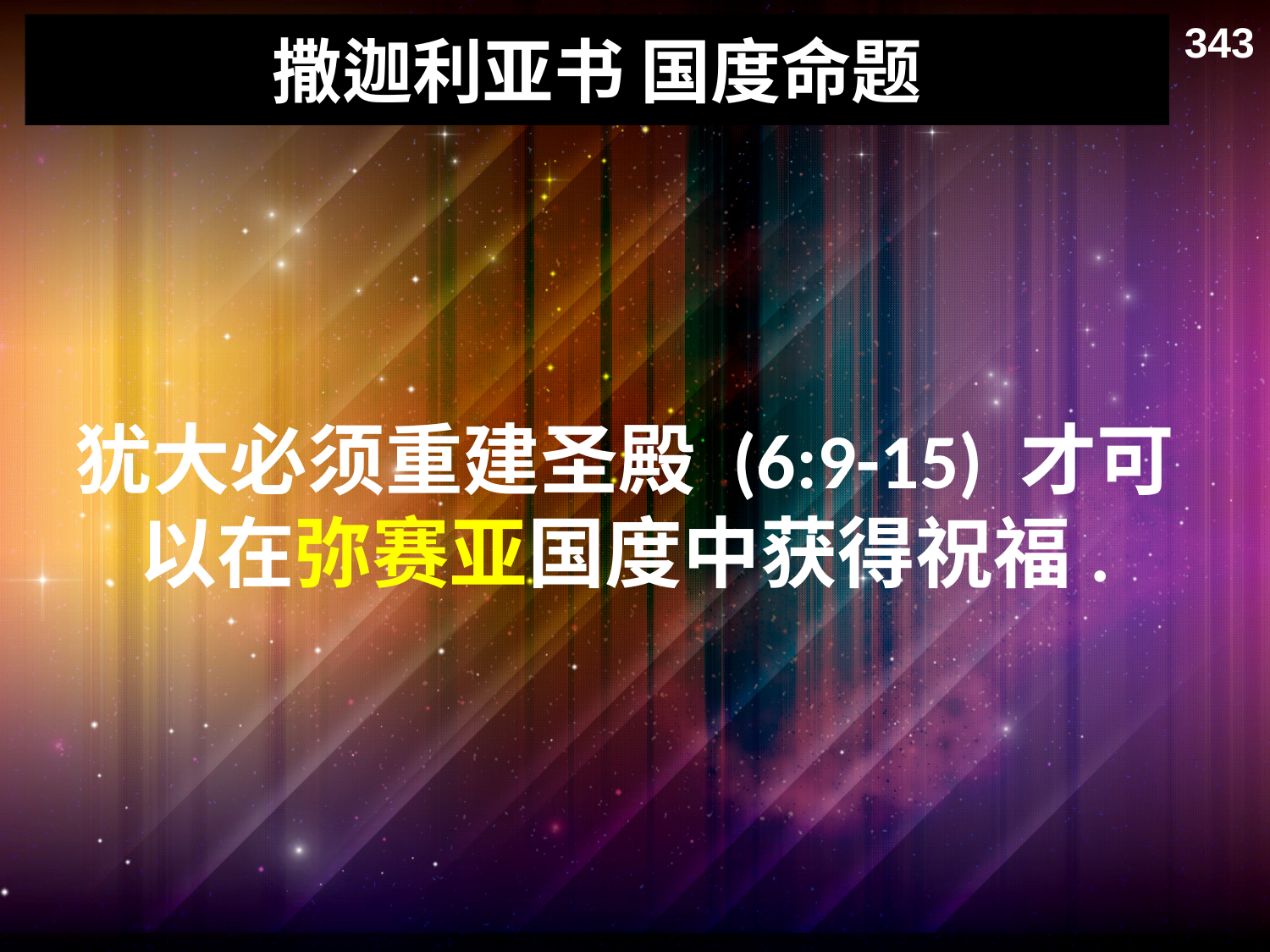

343
# 撒迦利亚书 国度命题
犹大必须重建圣殿 (6:9-15) 才可以在弥赛亚国度中获得祝福.